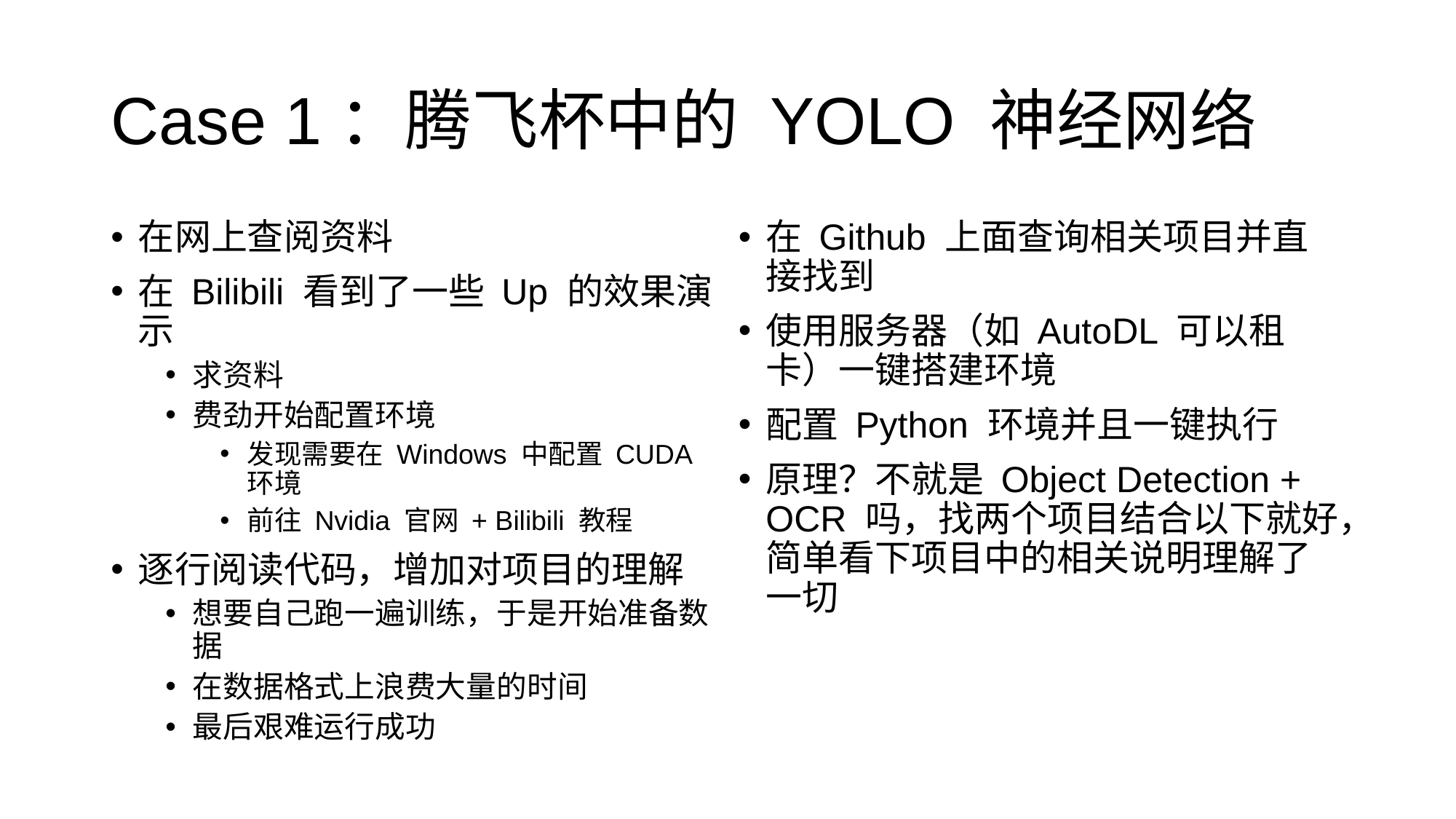

# Case 1：腾飞杯中的 YOLO 神经网络
在网上查阅资料
在 Bilibili 看到了一些 Up 的效果演示
求资料
费劲开始配置环境
发现需要在 Windows 中配置 CUDA 环境
前往 Nvidia 官网 + Bilibili 教程
逐行阅读代码，增加对项目的理解
想要自己跑一遍训练，于是开始准备数据
在数据格式上浪费大量的时间
最后艰难运行成功
在 Github 上面查询相关项目并直接找到
使用服务器（如 AutoDL 可以租卡）一键搭建环境
配置 Python 环境并且一键执行
原理？不就是 Object Detection + OCR 吗，找两个项目结合以下就好，简单看下项目中的相关说明理解了一切